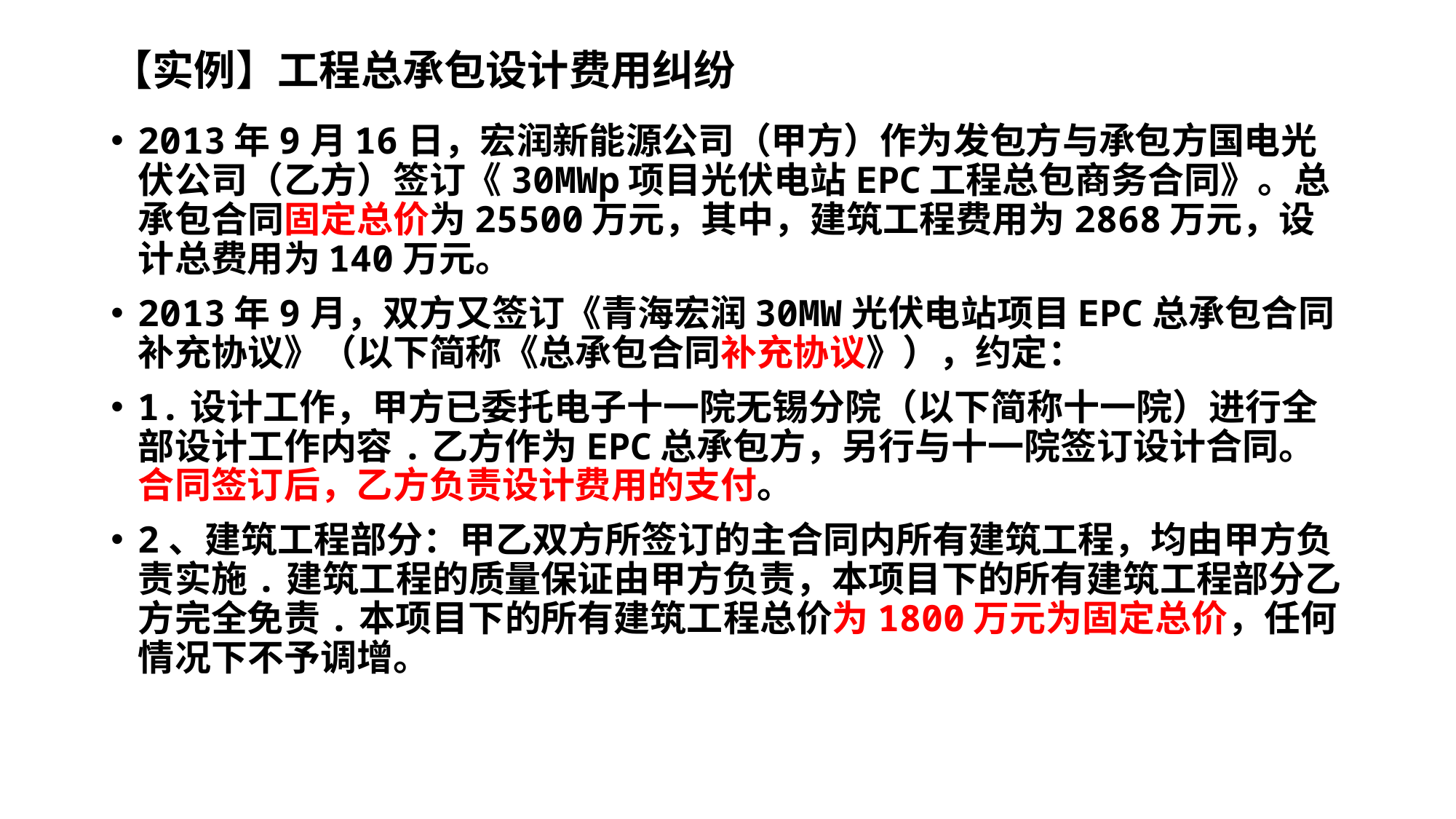

# 【实例】工程总承包设计费用纠纷
2013年9月16日，宏润新能源公司（甲方）作为发包方与承包方国电光伏公司（乙方）签订《30MWp项目光伏电站EPC工程总包商务合同》。总承包合同固定总价为25500万元，其中，建筑工程费用为2868万元，设计总费用为140万元。
2013年9月，双方又签订《青海宏润30MW光伏电站项目EPC总承包合同补充协议》（以下简称《总承包合同补充协议》），约定：
1.设计工作，甲方已委托电子十一院无锡分院（以下简称十一院）进行全部设计工作内容.乙方作为EPC总承包方，另行与十一院签订设计合同。合同签订后，乙方负责设计费用的支付。
2、建筑工程部分：甲乙双方所签订的主合同内所有建筑工程，均由甲方负责实施.建筑工程的质量保证由甲方负责，本项目下的所有建筑工程部分乙方完全免责.本项目下的所有建筑工程总价为1800万元为固定总价，任何情况下不予调增。